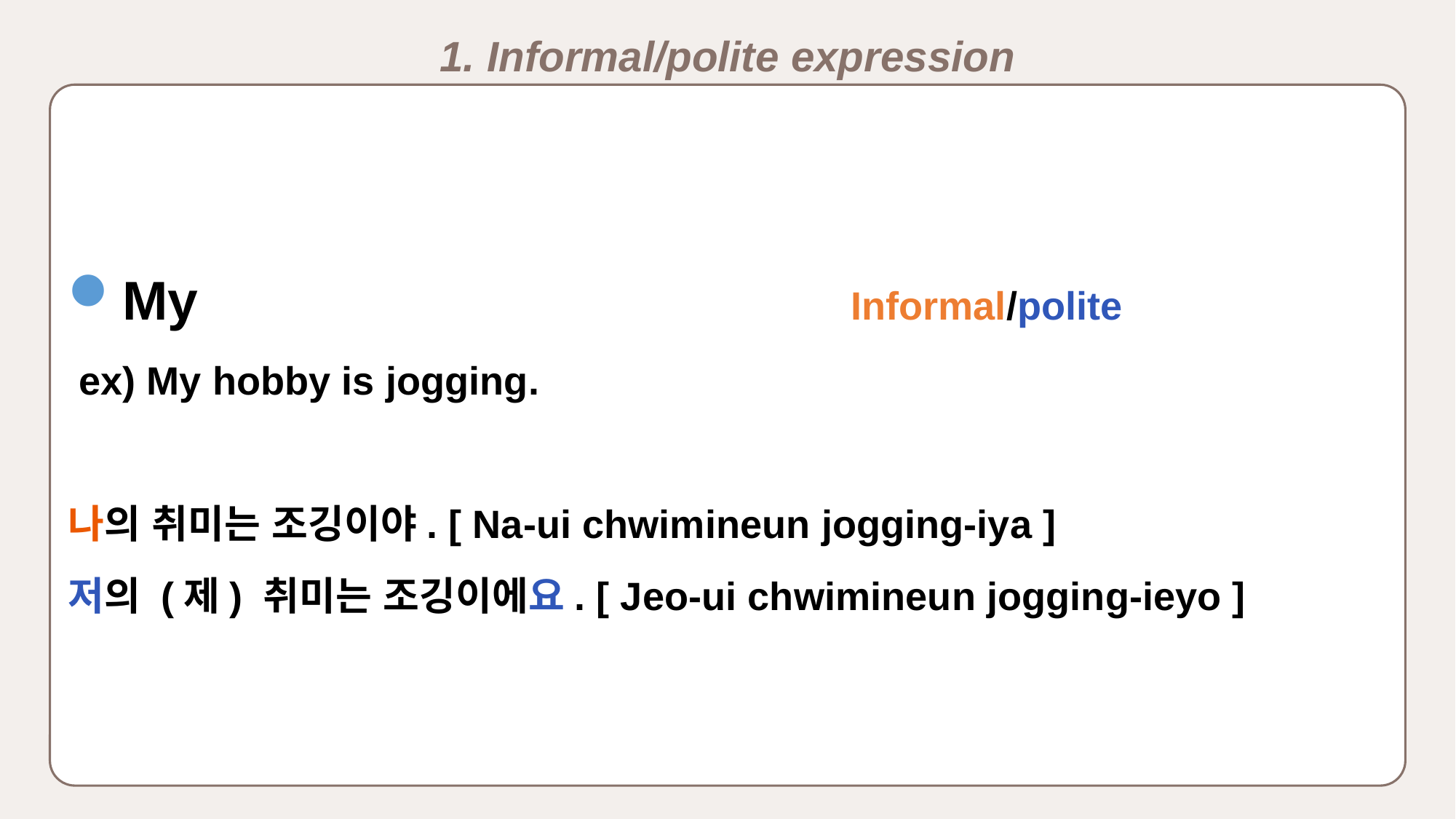

1. Informal/polite expression
My                                                           Informal/polite
 ex) My hobby is jogging.

나의 취미는 조깅이야. [ Na-ui chwimineun jogging-iya ]
저의 (제) 취미는 조깅이에요. [ Jeo-ui chwimineun jogging-ieyo ]